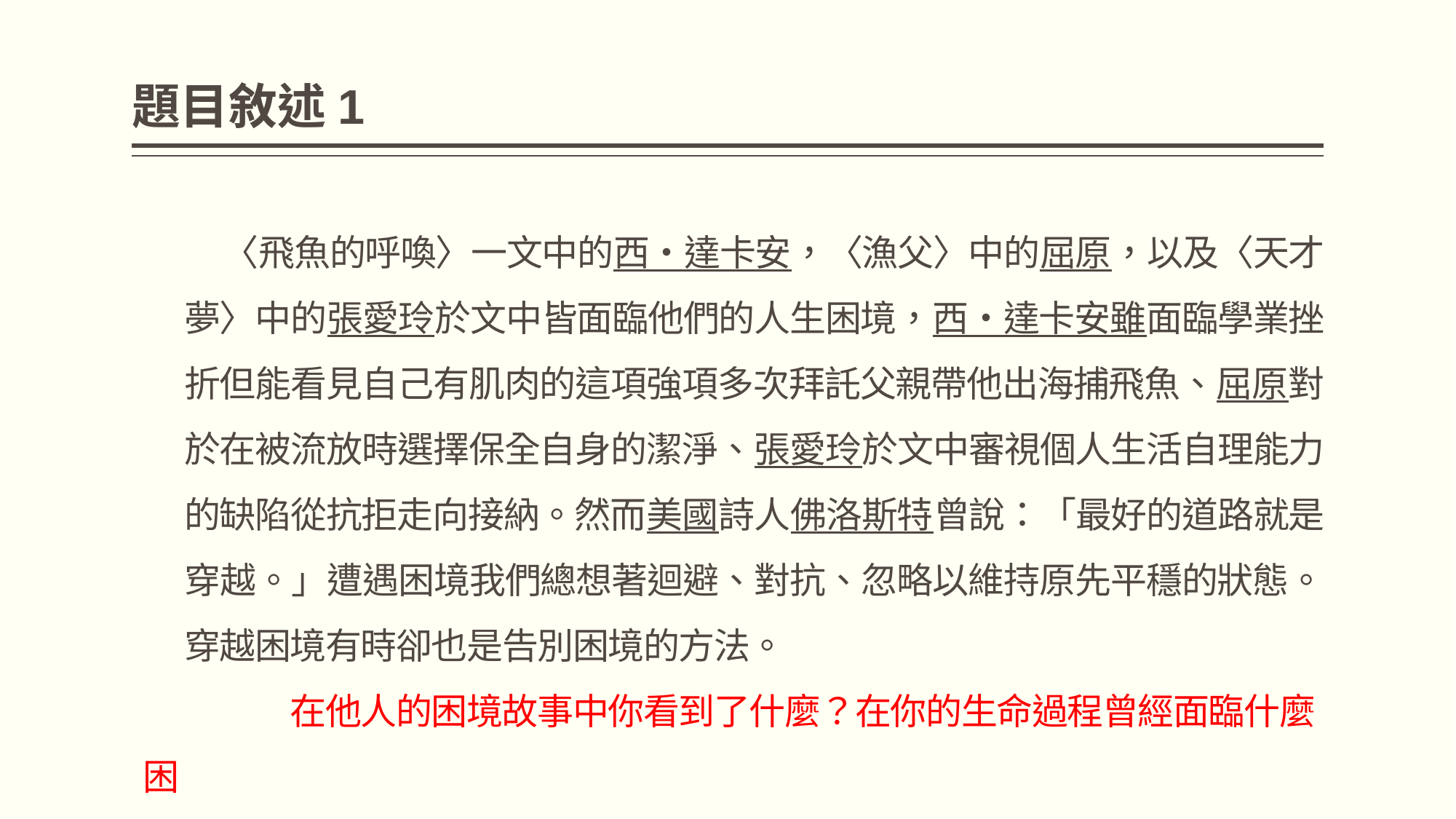

# 題目敘述1

〈飛魚的呼喚〉一文中的西•達卡安，〈漁父〉中的屈原，以及〈天才夢〉中的張愛玲於文中皆面臨他們的人生困境，西•達卡安雖面臨學業挫折但能看見自己有肌肉的這項強項多次拜託父親帶他出海捕飛魚、屈原對於在被流放時選擇保全自身的潔淨、張愛玲於文中審視個人生活自理能力的缺陷從抗拒走向接納。然而美國詩人佛洛斯特曾說：「最好的道路就是穿越。」遭遇困境我們總想著迴避、對抗、忽略以維持原先平穩的狀態。穿越困境有時卻也是告別困境的方法。
              在他人的困境故事中你看到了什麼？在你的生命過程曾經面臨什麼困
     難？你如何解脫此一困境？此一事件帶給你什麼意義？